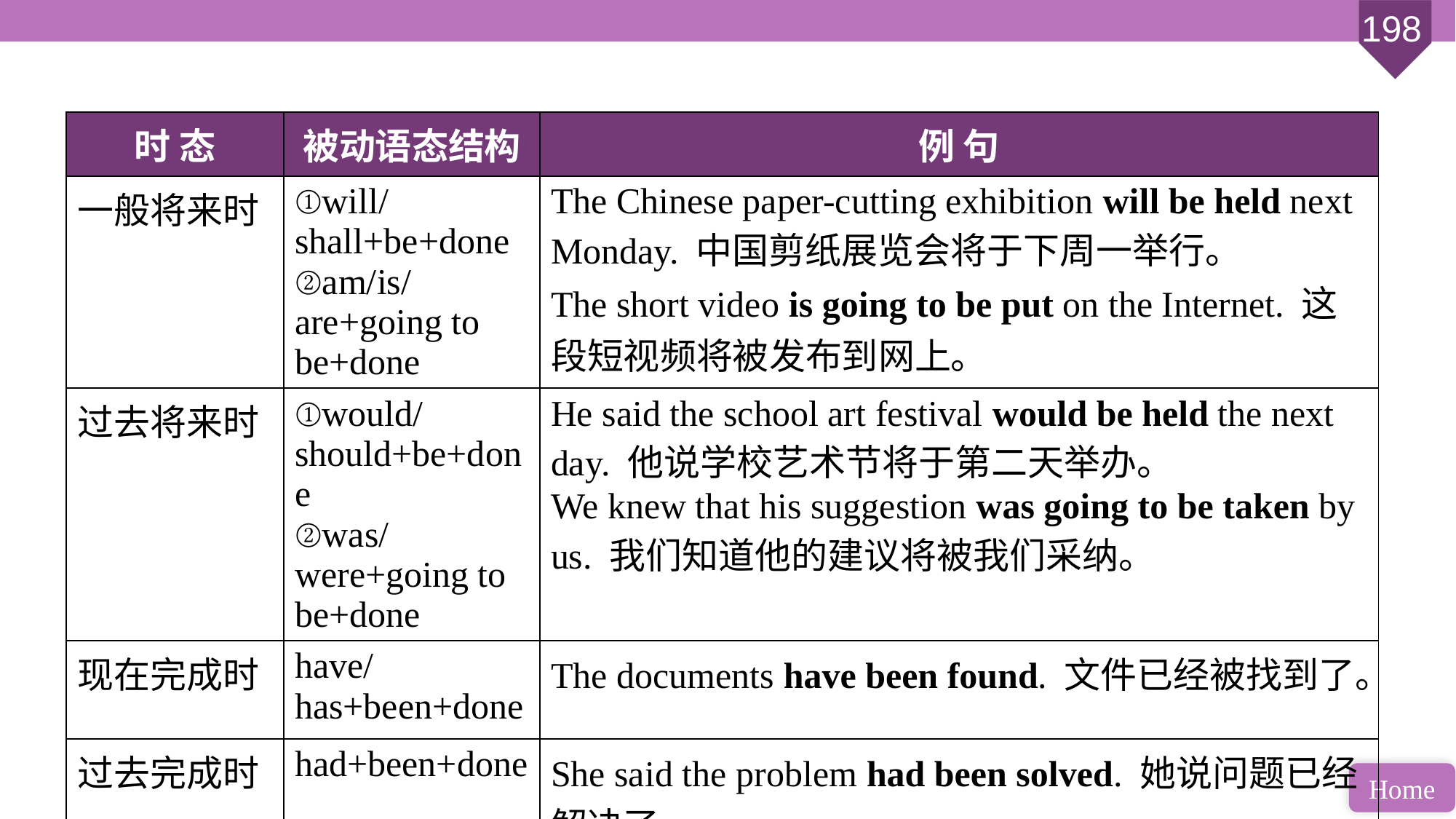

| 时 态 | 被动语态结构 | 例 句 |
| --- | --- | --- |
| 一般将来时 | ①will/shall+be+done ②am/is/are+going to be+done | The Chinese paper-cutting exhibition will be held next Monday. 中国剪纸展览会将于下周一举行。 The short video is going to be put on the Internet. 这段短视频将被发布到网上。 |
| 过去将来时 | ①would/should+be+done ②was/were+going to be+done | He said the school art festival would be held the next day. 他说学校艺术节将于第二天举办。 We knew that his suggestion was going to be taken by us. 我们知道他的建议将被我们采纳。 |
| 现在完成时 | have/has+been+done | The documents have been found. 文件已经被找到了。 |
| 过去完成时 | had+been+done | She said the problem had been solved. 她说问题已经解决了。 |